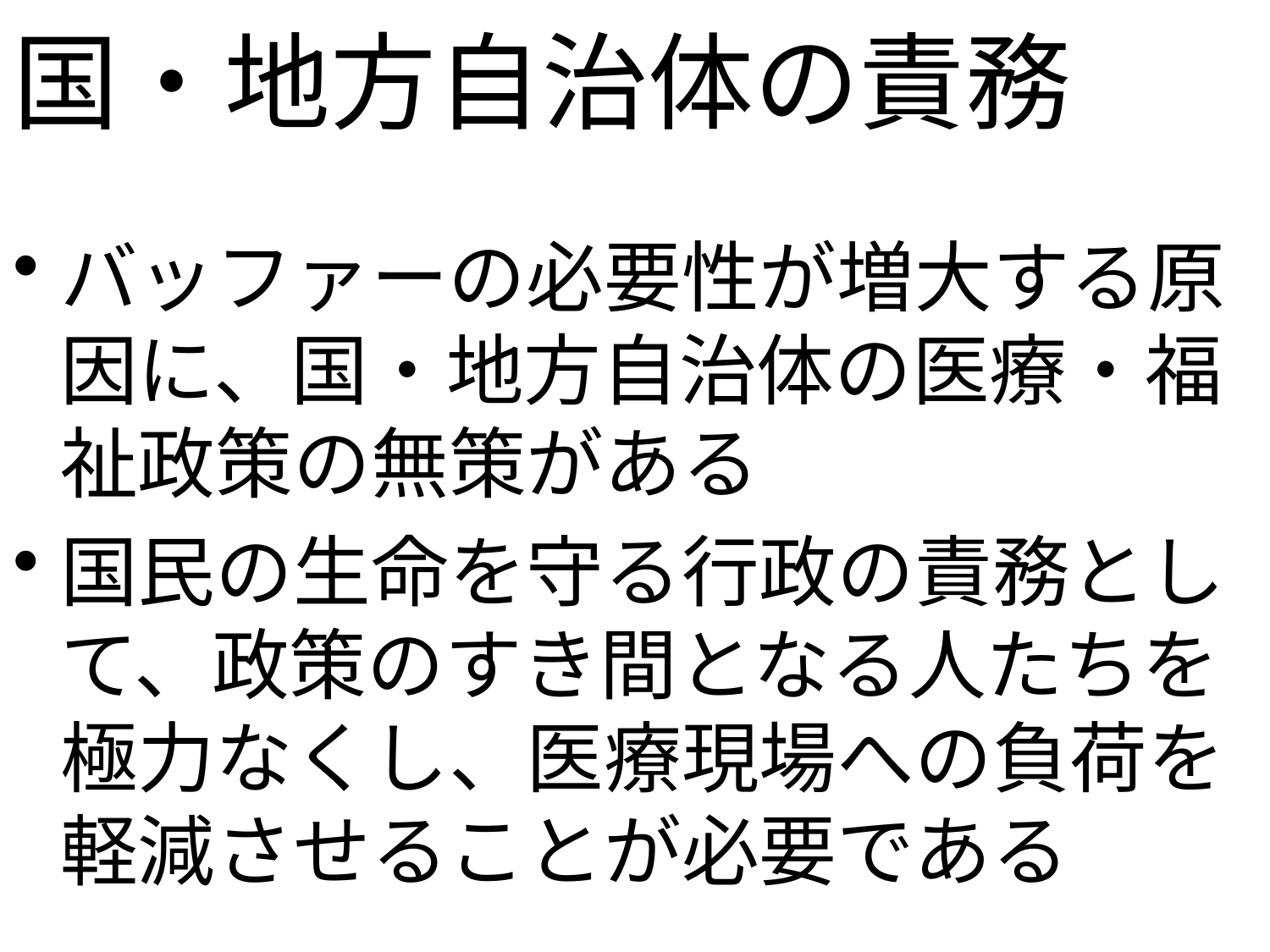

# 国・地方自治体の責務
バッファーの必要性が増大する原因に、国・地方自治体の医療・福祉政策の無策がある
国民の生命を守る行政の責務として、政策のすき間となる人たちを極力なくし、医療現場への負荷を軽減させることが必要である